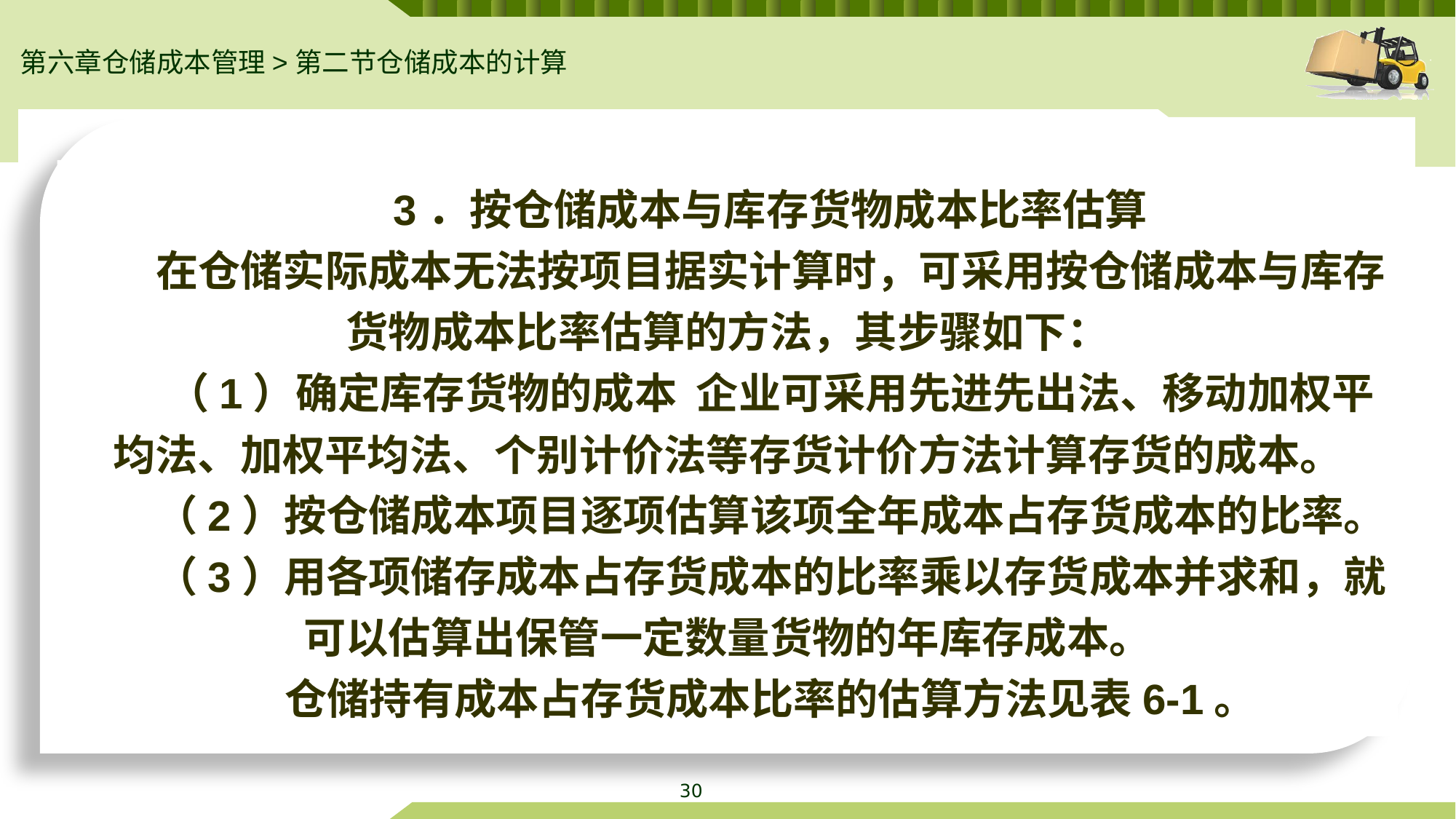

第六章仓储成本管理>第二节仓储成本的计算
3．按仓储成本与库存货物成本比率估算
在仓储实际成本无法按项目据实计算时，可采用按仓储成本与库存货物成本比率估算的方法，其步骤如下：
（1）确定库存货物的成本  企业可采用先进先出法、移动加权平均法、加权平均法、个别计价法等存货计价方法计算存货的成本。
（2）按仓储成本项目逐项估算该项全年成本占存货成本的比率。
（3）用各项储存成本占存货成本的比率乘以存货成本并求和，就可以估算出保管一定数量货物的年库存成本。
仓储持有成本占存货成本比率的估算方法见表6-1。